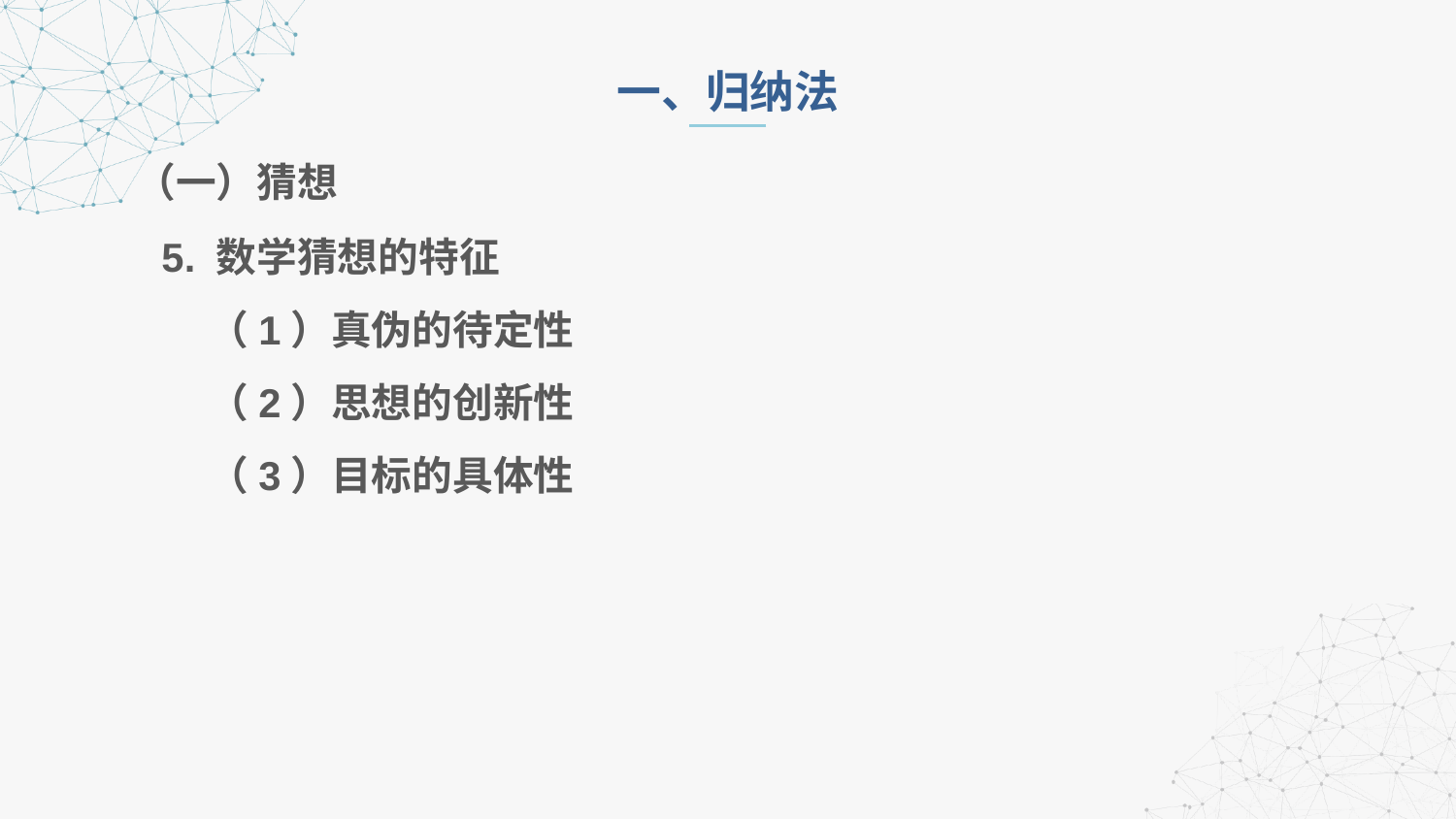

一、归纳法
（一）猜想
5. 数学猜想的特征
    （1）真伪的待定性
    （2）思想的创新性
    （3）目标的具体性